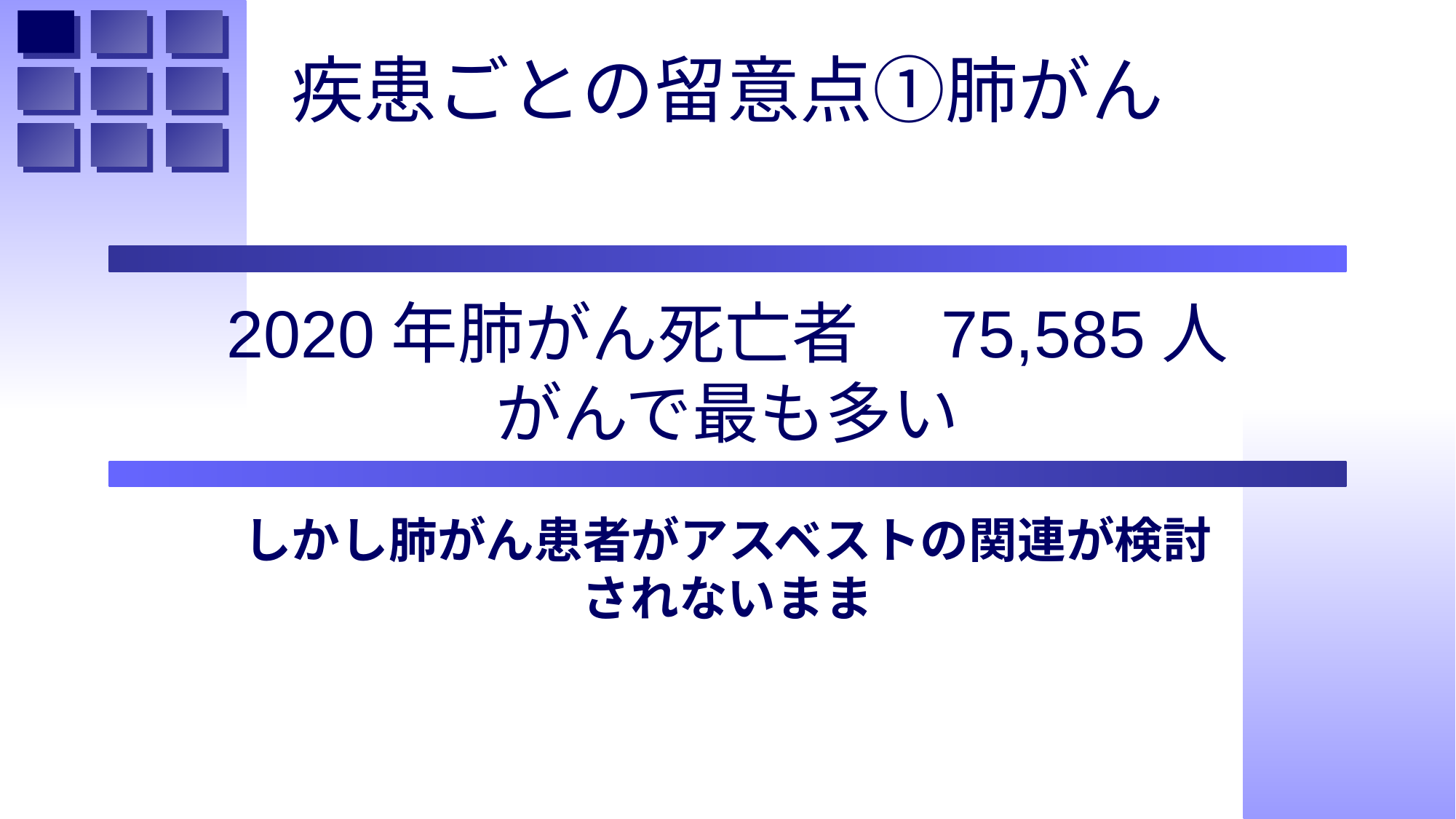

# 疾患ごとの留意点①肺がん 2020年肺がん死亡者　75,585人 がんで最も多い
しかし肺がん患者がアスベストの関連が検討されないまま